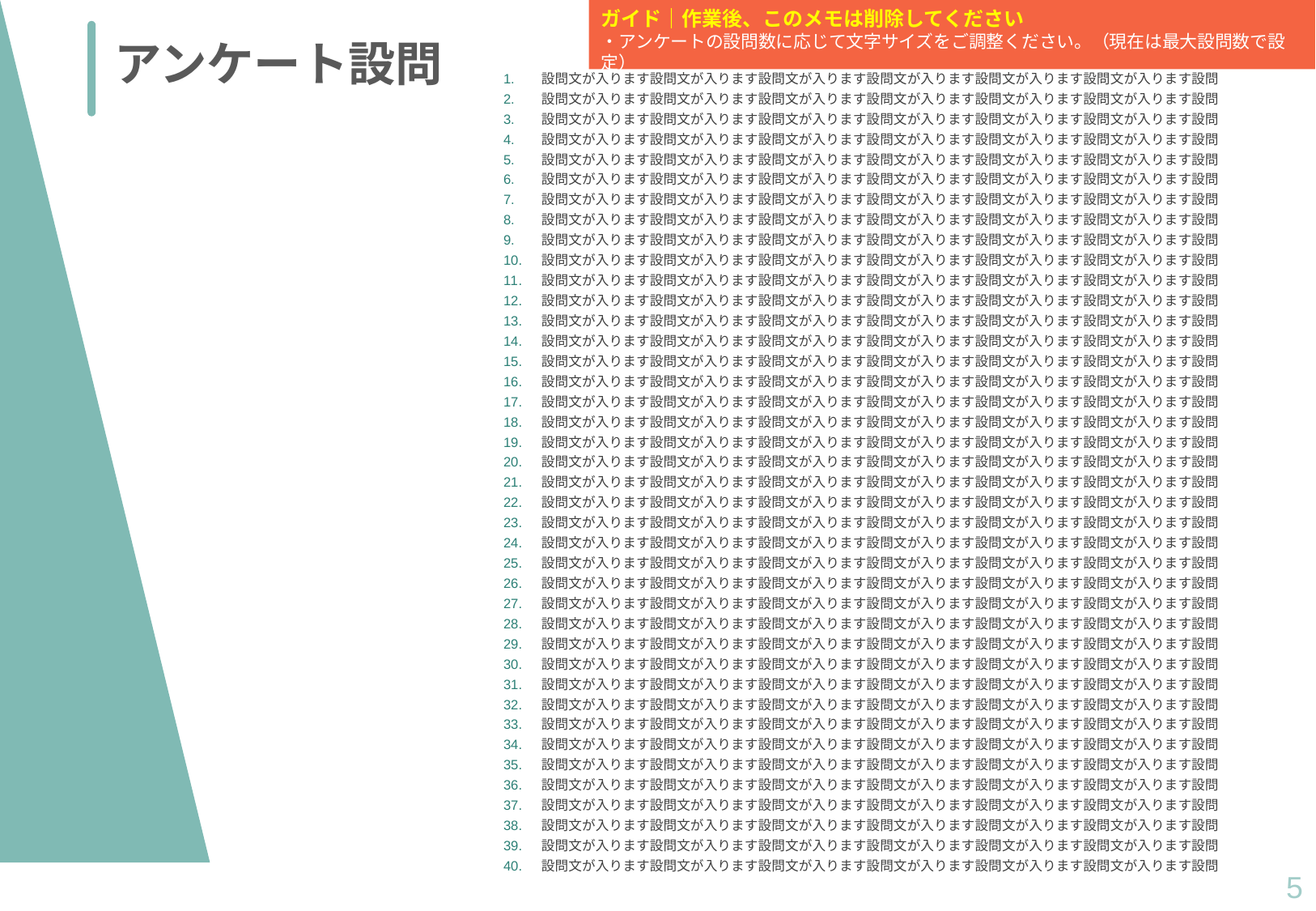

ガイド｜作業後、このメモは削除してください
・アンケートの設問数に応じて文字サイズをご調整ください。（現在は最大設問数で設定）

アンケート設問
設問文が入ります設問文が入ります設問文が入ります設問文が入ります設問文が入ります設問文が入ります設問
設問文が入ります設問文が入ります設問文が入ります設問文が入ります設問文が入ります設問文が入ります設問
設問文が入ります設問文が入ります設問文が入ります設問文が入ります設問文が入ります設問文が入ります設問
設問文が入ります設問文が入ります設問文が入ります設問文が入ります設問文が入ります設問文が入ります設問
設問文が入ります設問文が入ります設問文が入ります設問文が入ります設問文が入ります設問文が入ります設問
設問文が入ります設問文が入ります設問文が入ります設問文が入ります設問文が入ります設問文が入ります設問
設問文が入ります設問文が入ります設問文が入ります設問文が入ります設問文が入ります設問文が入ります設問
設問文が入ります設問文が入ります設問文が入ります設問文が入ります設問文が入ります設問文が入ります設問
設問文が入ります設問文が入ります設問文が入ります設問文が入ります設問文が入ります設問文が入ります設問
設問文が入ります設問文が入ります設問文が入ります設問文が入ります設問文が入ります設問文が入ります設問
設問文が入ります設問文が入ります設問文が入ります設問文が入ります設問文が入ります設問文が入ります設問
設問文が入ります設問文が入ります設問文が入ります設問文が入ります設問文が入ります設問文が入ります設問
設問文が入ります設問文が入ります設問文が入ります設問文が入ります設問文が入ります設問文が入ります設問
設問文が入ります設問文が入ります設問文が入ります設問文が入ります設問文が入ります設問文が入ります設問
設問文が入ります設問文が入ります設問文が入ります設問文が入ります設問文が入ります設問文が入ります設問
設問文が入ります設問文が入ります設問文が入ります設問文が入ります設問文が入ります設問文が入ります設問
設問文が入ります設問文が入ります設問文が入ります設問文が入ります設問文が入ります設問文が入ります設問
設問文が入ります設問文が入ります設問文が入ります設問文が入ります設問文が入ります設問文が入ります設問
設問文が入ります設問文が入ります設問文が入ります設問文が入ります設問文が入ります設問文が入ります設問
設問文が入ります設問文が入ります設問文が入ります設問文が入ります設問文が入ります設問文が入ります設問
設問文が入ります設問文が入ります設問文が入ります設問文が入ります設問文が入ります設問文が入ります設問
設問文が入ります設問文が入ります設問文が入ります設問文が入ります設問文が入ります設問文が入ります設問
設問文が入ります設問文が入ります設問文が入ります設問文が入ります設問文が入ります設問文が入ります設問
設問文が入ります設問文が入ります設問文が入ります設問文が入ります設問文が入ります設問文が入ります設問
設問文が入ります設問文が入ります設問文が入ります設問文が入ります設問文が入ります設問文が入ります設問
設問文が入ります設問文が入ります設問文が入ります設問文が入ります設問文が入ります設問文が入ります設問
設問文が入ります設問文が入ります設問文が入ります設問文が入ります設問文が入ります設問文が入ります設問
設問文が入ります設問文が入ります設問文が入ります設問文が入ります設問文が入ります設問文が入ります設問
設問文が入ります設問文が入ります設問文が入ります設問文が入ります設問文が入ります設問文が入ります設問
設問文が入ります設問文が入ります設問文が入ります設問文が入ります設問文が入ります設問文が入ります設問
設問文が入ります設問文が入ります設問文が入ります設問文が入ります設問文が入ります設問文が入ります設問
設問文が入ります設問文が入ります設問文が入ります設問文が入ります設問文が入ります設問文が入ります設問
設問文が入ります設問文が入ります設問文が入ります設問文が入ります設問文が入ります設問文が入ります設問
設問文が入ります設問文が入ります設問文が入ります設問文が入ります設問文が入ります設問文が入ります設問
設問文が入ります設問文が入ります設問文が入ります設問文が入ります設問文が入ります設問文が入ります設問
設問文が入ります設問文が入ります設問文が入ります設問文が入ります設問文が入ります設問文が入ります設問
設問文が入ります設問文が入ります設問文が入ります設問文が入ります設問文が入ります設問文が入ります設問
設問文が入ります設問文が入ります設問文が入ります設問文が入ります設問文が入ります設問文が入ります設問
設問文が入ります設問文が入ります設問文が入ります設問文が入ります設問文が入ります設問文が入ります設問
設問文が入ります設問文が入ります設問文が入ります設問文が入ります設問文が入ります設問文が入ります設問